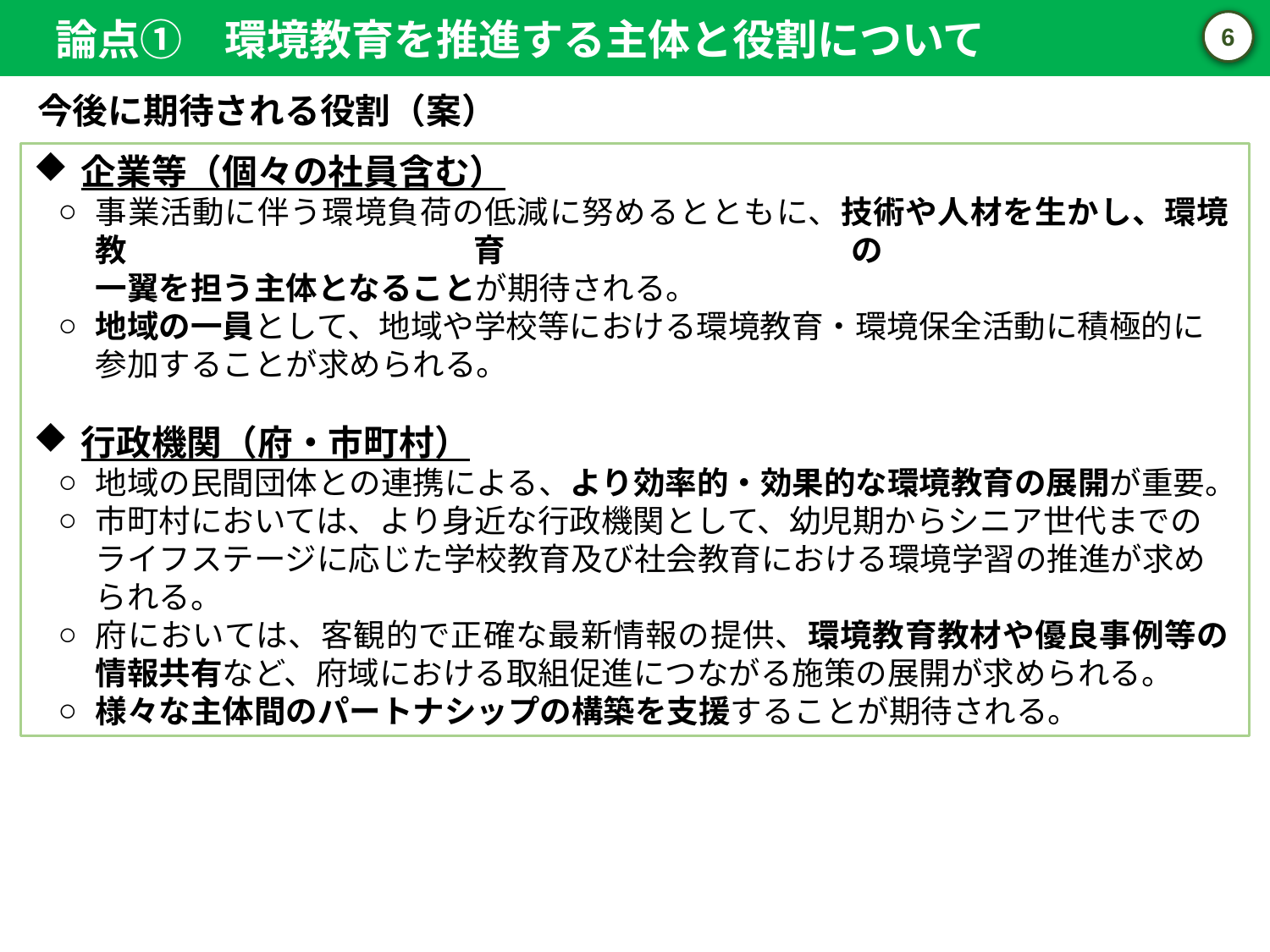

論点①　環境教育を推進する主体と役割について
6
今後に期待される役割（案）
企業等（個々の社員含む）
事業活動に伴う環境負荷の低減に努めるとともに、技術や人材を生かし、環境教育の
一翼を担う主体となることが期待される。
地域の一員として、地域や学校等における環境教育・環境保全活動に積極的に参加することが求められる。

行政機関（府・市町村）
地域の民間団体との連携による、より効率的・効果的な環境教育の展開が重要。
市町村においては、より身近な行政機関として、幼児期からシニア世代までのライフステージに応じた学校教育及び社会教育における環境学習の推進が求められる。
府においては、客観的で正確な最新情報の提供、環境教育教材や優良事例等の情報共有など、府域における取組促進につながる施策の展開が求められる。
様々な主体間のパートナシップの構築を支援することが期待される。